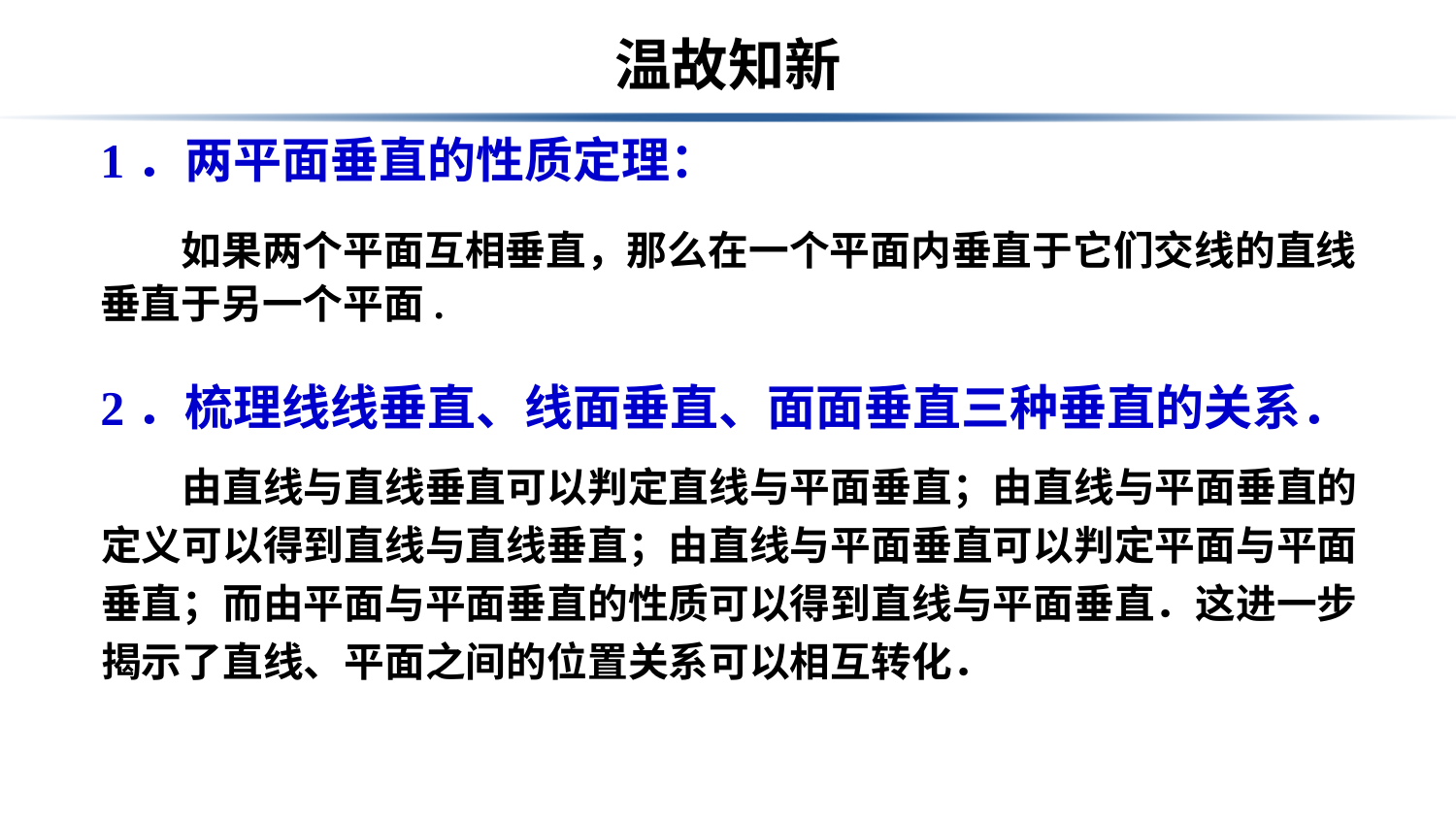

# 温故知新
1．两平面垂直的性质定理：
　　如果两个平面互相垂直，那么在一个平面内垂直于它们交线的直线垂直于另一个平面.
2．梳理线线垂直、线面垂直、面面垂直三种垂直的关系．
　　由直线与直线垂直可以判定直线与平面垂直；由直线与平面垂直的定义可以得到直线与直线垂直；由直线与平面垂直可以判定平面与平面垂直；而由平面与平面垂直的性质可以得到直线与平面垂直．这进一步揭示了直线、平面之间的位置关系可以相互转化．